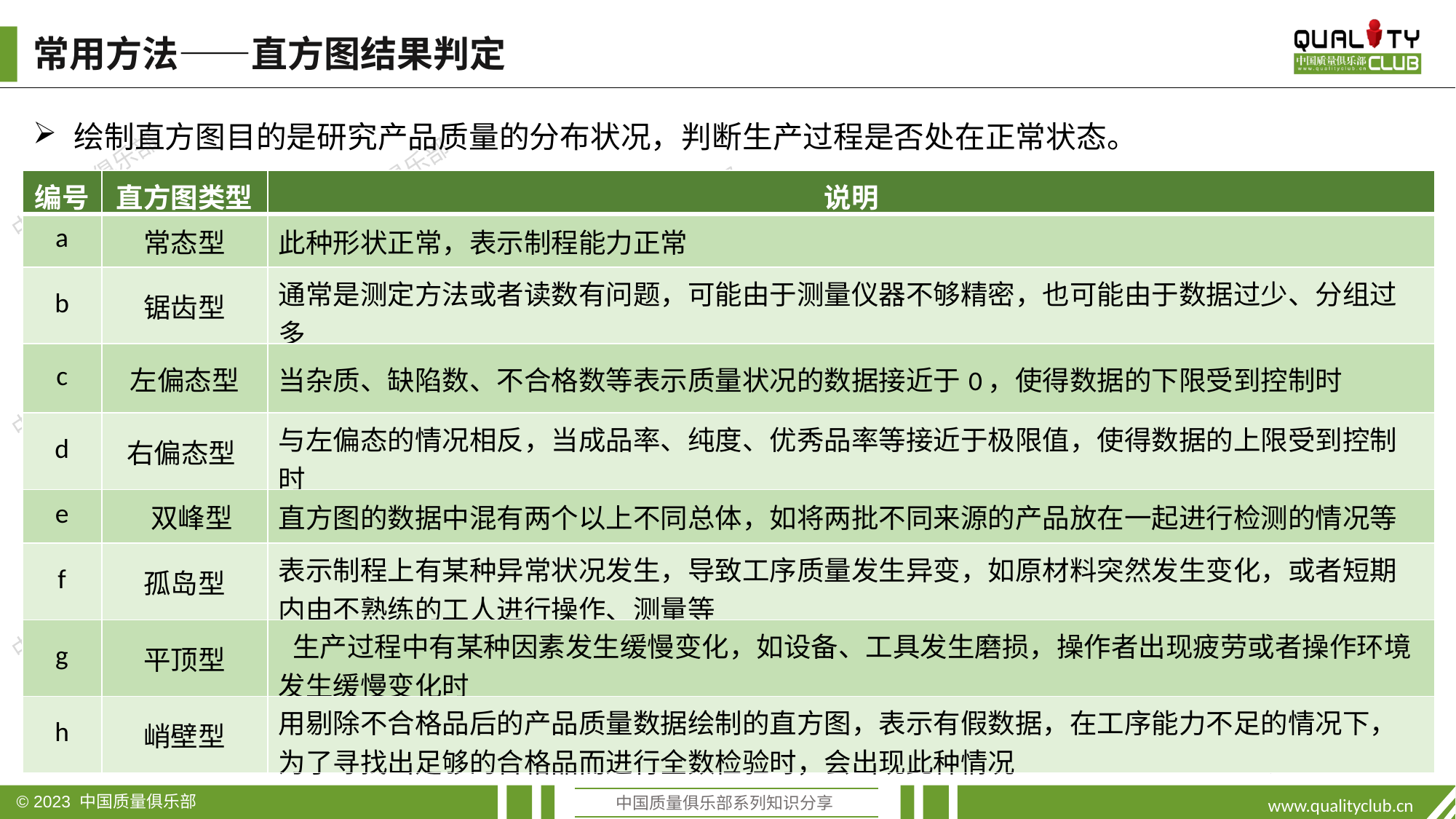

常用方法——直方图结果判定

绘制直方图目的是研究产品质量的分布状况，判断生产过程是否处在正常状态。
| 编号 | 直方图类型 | 说明 |
| --- | --- | --- |
| a | 常态型 | 此种形状正常，表示制程能力正常 |
| b | 锯齿型 | 通常是测定方法或者读数有问题，可能由于测量仪器不够精密，也可能由于数据过少、分组过多 |
| c | 左偏态型 | 当杂质、缺陷数、不合格数等表示质量状况的数据接近于0，使得数据的下限受到控制时 |
| d | 右偏态型 | 与左偏态的情况相反，当成品率、纯度、优秀品率等接近于极限值，使得数据的上限受到控制时 |
| e | 双峰型 | 直方图的数据中混有两个以上不同总体，如将两批不同来源的产品放在一起进行检测的情况等 |
| f | 孤岛型 | 表示制程上有某种异常状况发生，导致工序质量发生异变，如原材料突然发生变化，或者短期内由不熟练的工人进行操作、测量等 |
| g | 平顶型 | 生产过程中有某种因素发生缓慢变化，如设备、工具发生磨损，操作者出现疲劳或者操作环境发生缓慢变化时 |
| h | 峭壁型 | 用剔除不合格品后的产品质量数据绘制的直方图，表示有假数据，在工序能力不足的情况下，为了寻找出足够的合格品而进行全数检验时，会出现此种情况 |